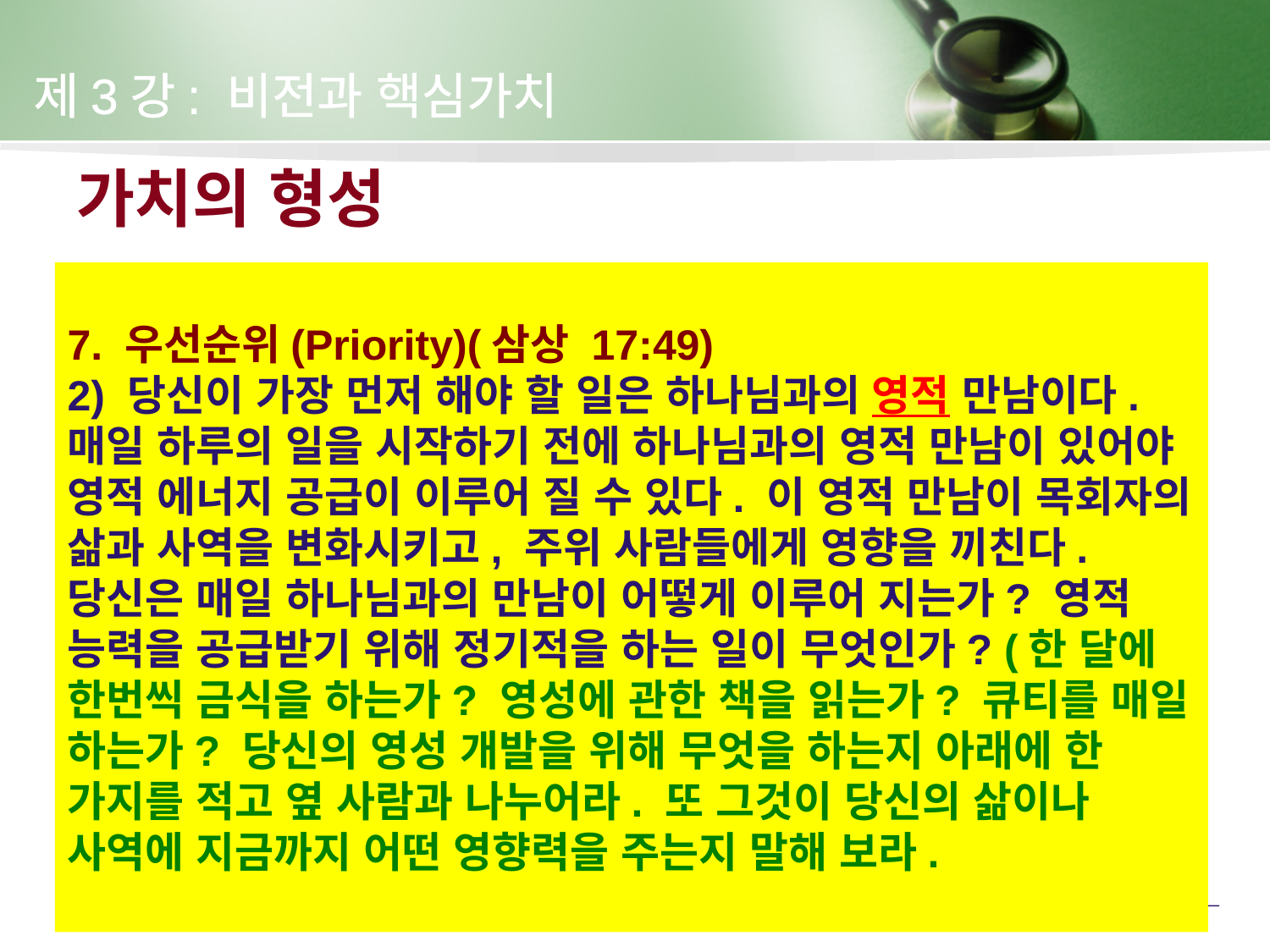

제3강: 비전과 핵심가치
# 가치의 형성
7. 우선순위(Priority)(삼상 17:49)
2) 당신이 가장 먼저 해야 할 일은 하나님과의 영적 만남이다. 매일 하루의 일을 시작하기 전에 하나님과의 영적 만남이 있어야 영적 에너지 공급이 이루어 질 수 있다. 이 영적 만남이 목회자의 삶과 사역을 변화시키고, 주위 사람들에게 영향을 끼친다. 당신은 매일 하나님과의 만남이 어떻게 이루어 지는가? 영적 능력을 공급받기 위해 정기적을 하는 일이 무엇인가? (한 달에 한번씩 금식을 하는가? 영성에 관한 책을 읽는가? 큐티를 매일 하는가? 당신의 영성 개발을 위해 무엇을 하는지 아래에 한 가지를 적고 옆 사람과 나누어라. 또 그것이 당신의 삶이나 사역에 지금까지 어떤 영향력을 주는지 말해 보라.